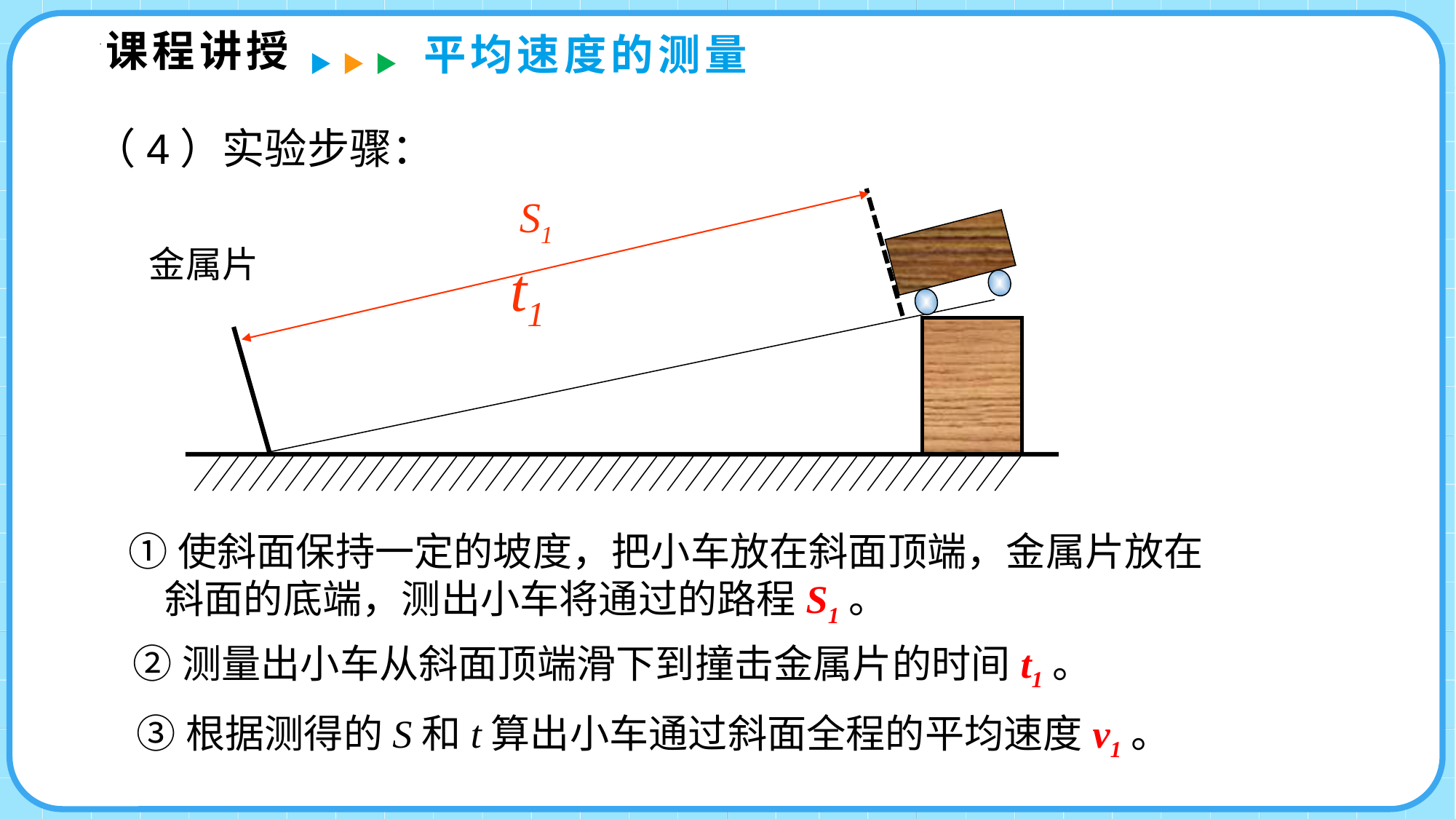

课程讲授
平均速度的测量

（4）实验步骤：

S1

金属片
t1

  ①使斜面保持一定的坡度，把小车放在斜面顶端，金属片放在
     斜面的底端，测出小车将通过的路程S1。
 ②测量出小车从斜面顶端滑下到撞击金属片的时间t1。
③根据测得的S和t算出小车通过斜面全程的平均速度v1。